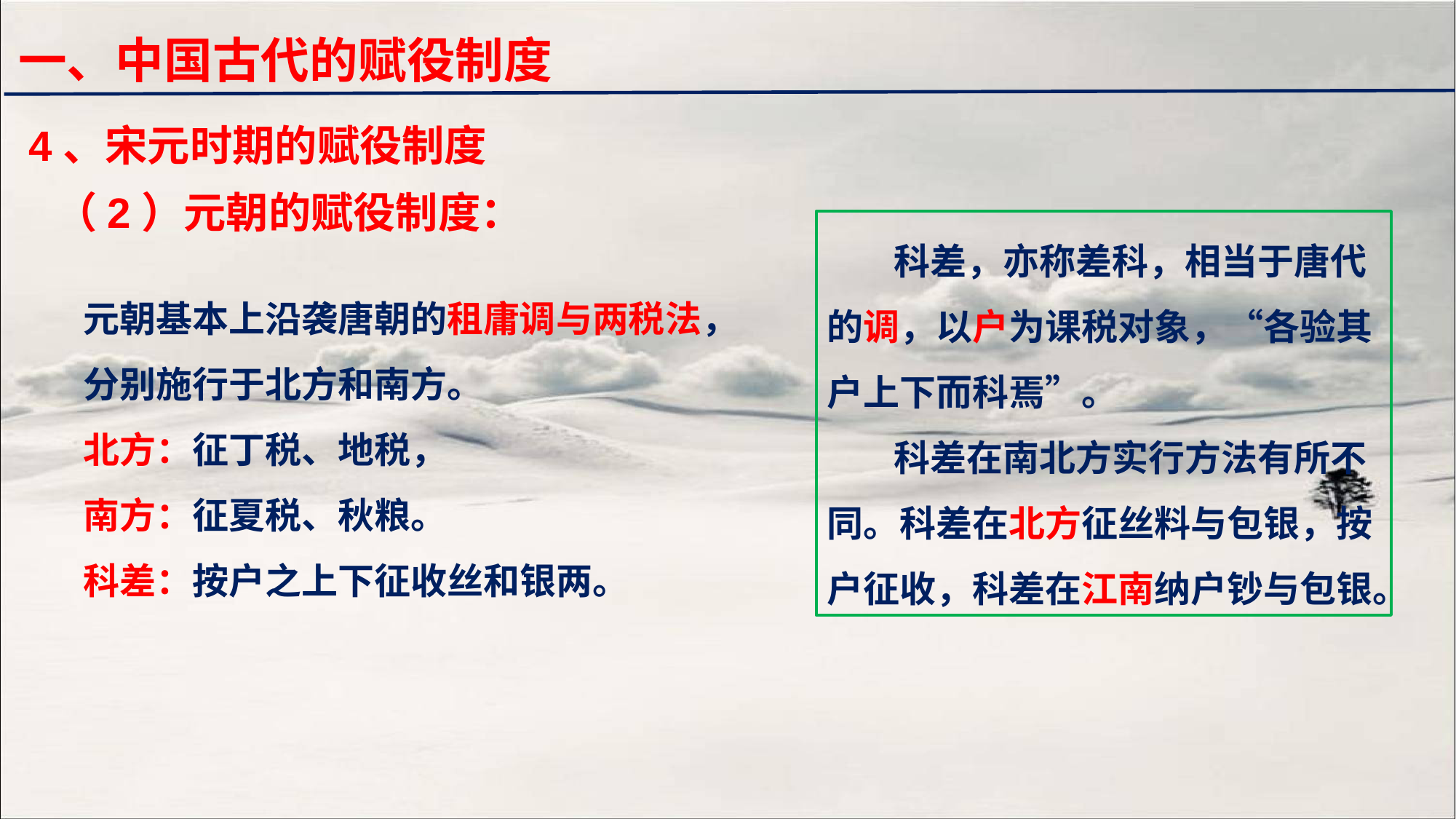

一、中国古代的赋役制度
4、宋元时期的赋役制度
（2）元朝的赋役制度：
科差，亦称差科，相当于唐代的调，以户为课税对象，“各验其户上下而科焉”。
科差在南北方实行方法有所不同。科差在北方征丝料与包银，按户征收，科差在江南纳户钞与包银。
元朝基本上沿袭唐朝的租庸调与两税法，
分别施行于北方和南方。
北方：征丁税、地税，
南方：征夏税、秋粮。
科差：按户之上下征收丝和银两。